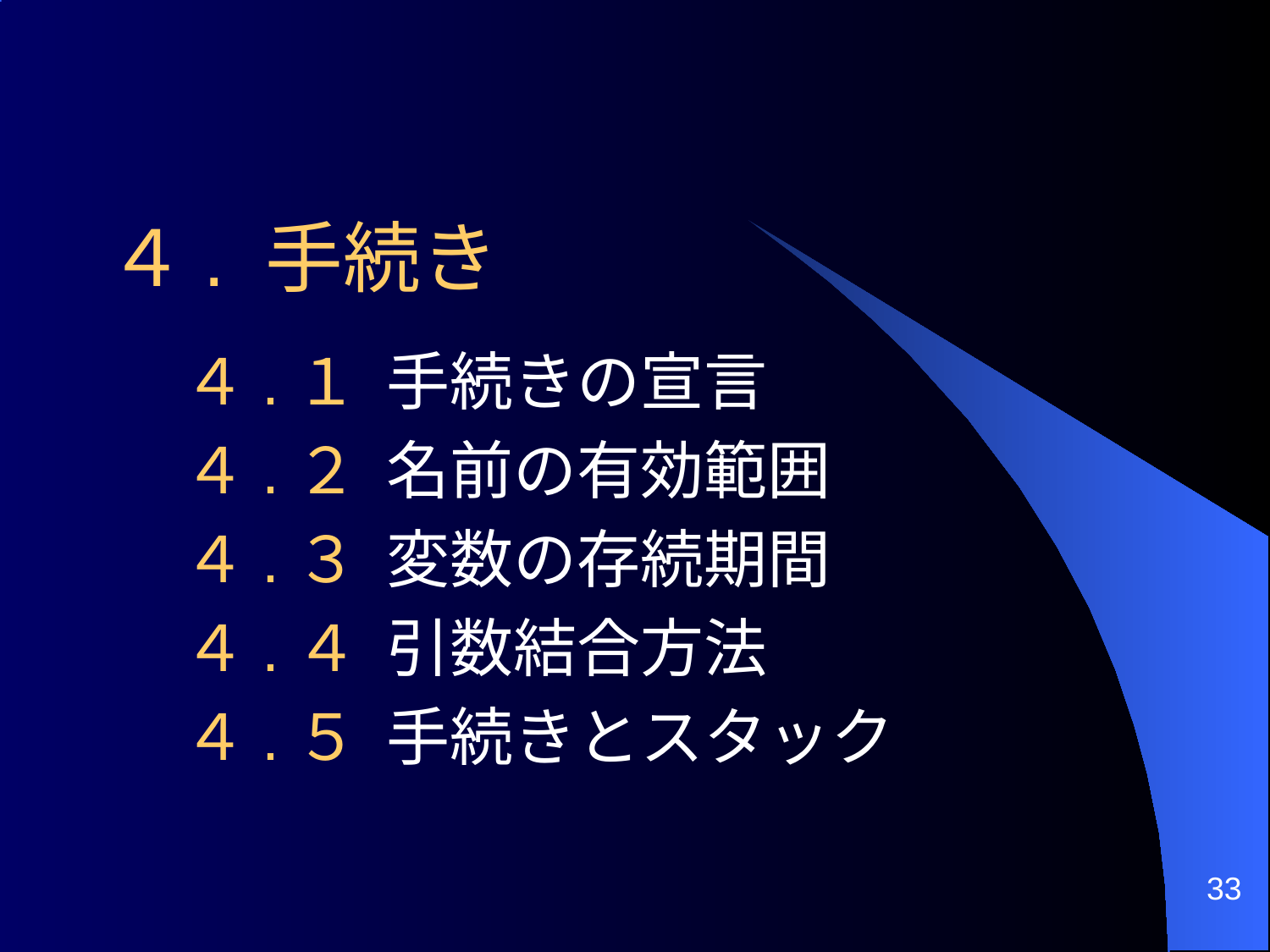

# ４. 手続き
４.１  手続きの宣言
４.２  名前の有効範囲
４.３  変数の存続期間
４.４  引数結合方法
４.５  手続きとスタック
33